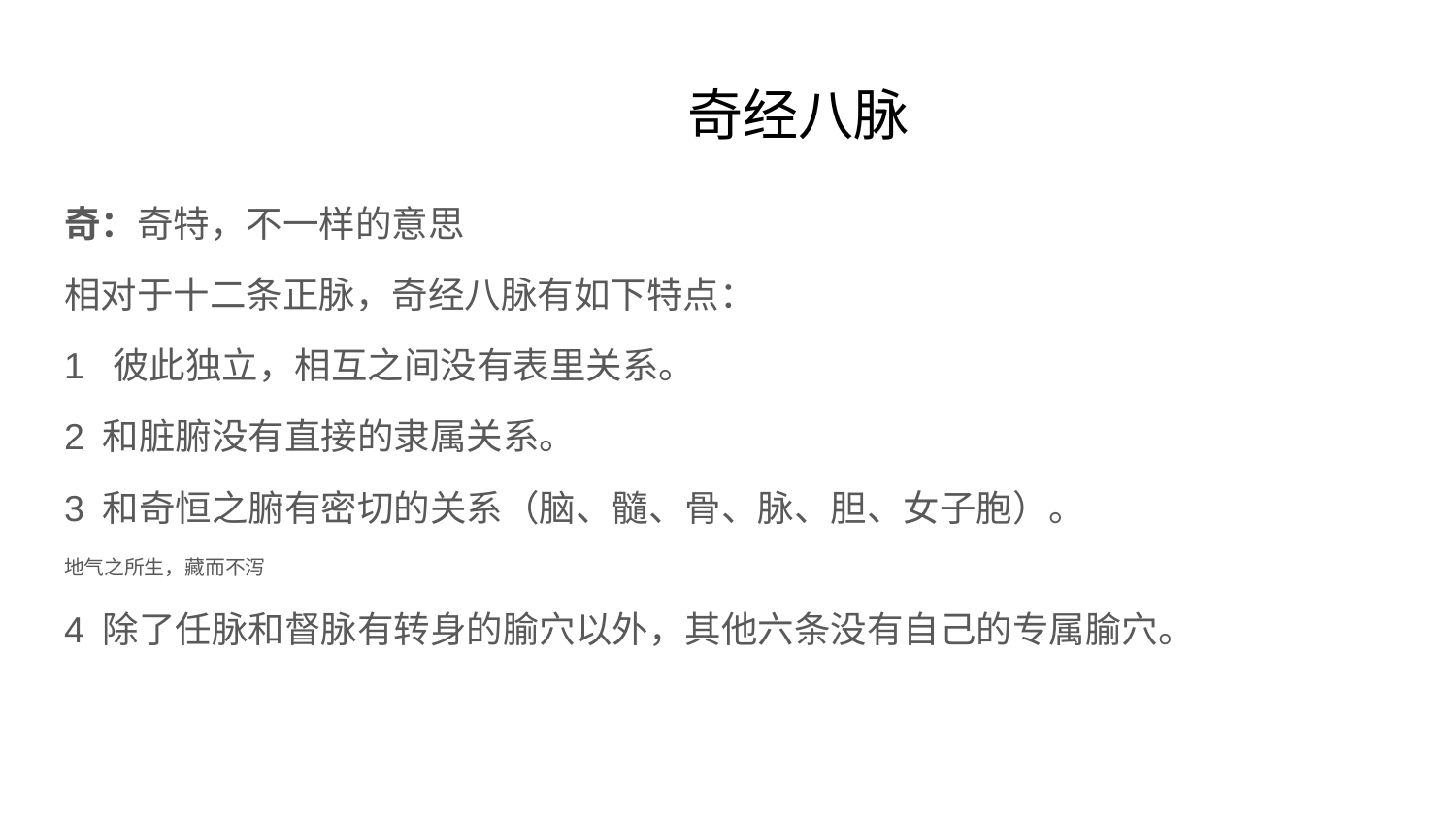

# 奇经八脉
奇：奇特，不一样的意思
相对于十二条正脉，奇经八脉有如下特点：
1  彼此独立，相互之间没有表里关系。
2 和脏腑没有直接的隶属关系。
3 和奇恒之腑有密切的关系（脑、髓、骨、脉、胆、女子胞）。
地气之所生，藏而不泻
4 除了任脉和督脉有转身的腧穴以外，其他六条没有自己的专属腧穴。